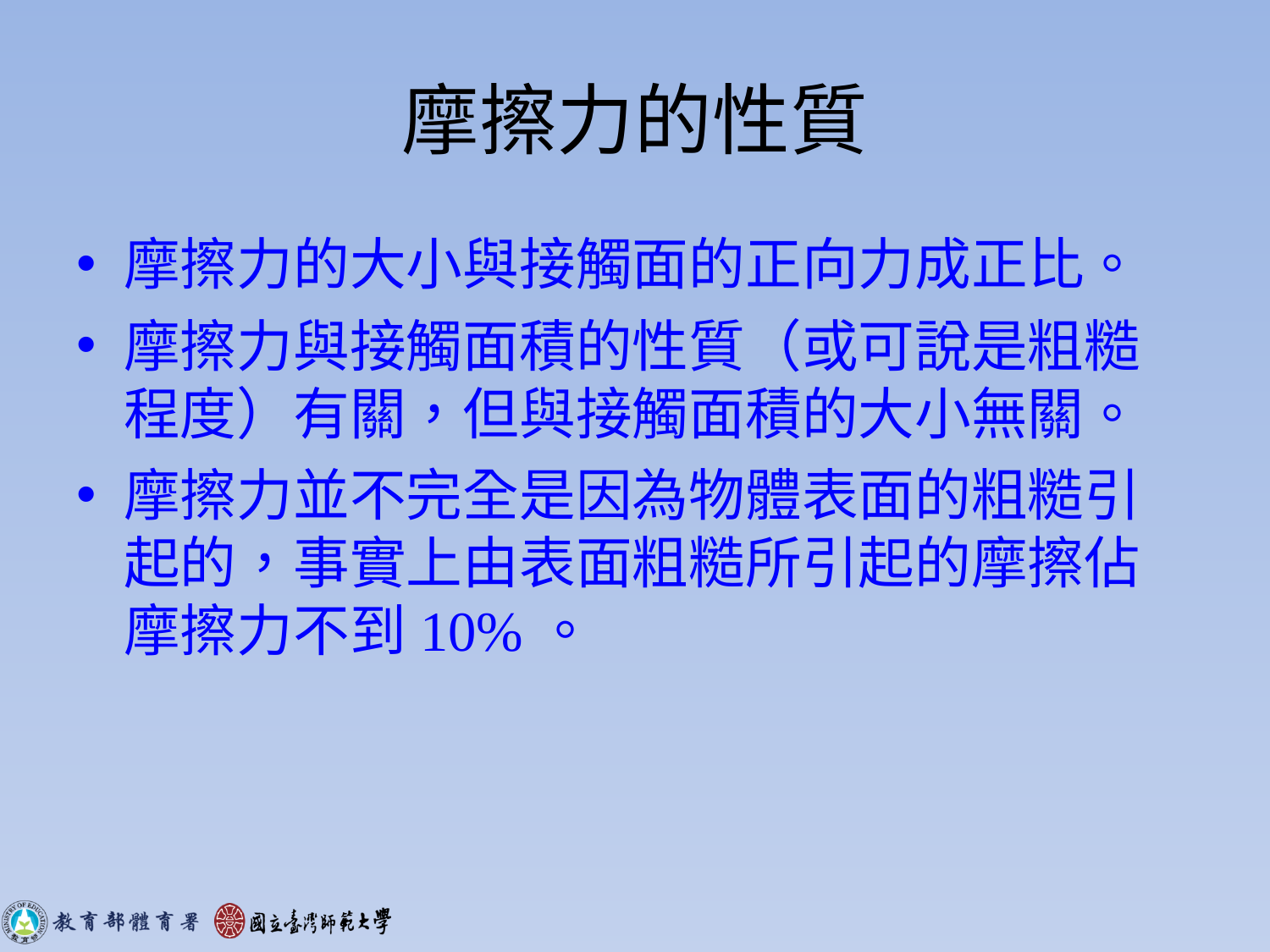

# 摩擦力的性質
摩擦力的大小與接觸面的正向力成正比。
摩擦力與接觸面積的性質（或可說是粗糙程度）有關，但與接觸面積的大小無關。
摩擦力並不完全是因為物體表面的粗糙引起的，事實上由表面粗糙所引起的摩擦佔摩擦力不到10%。